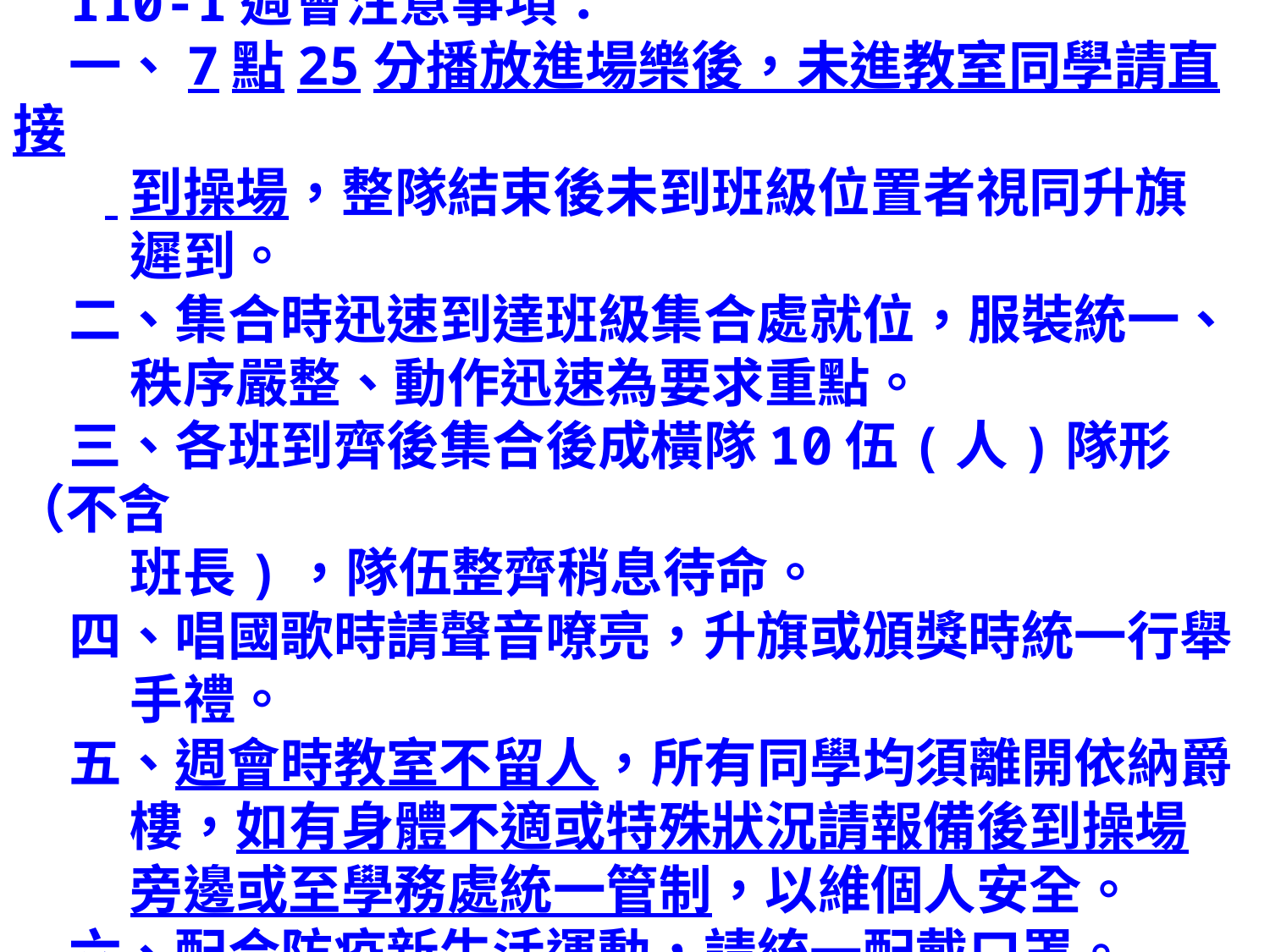

110-1週會注意事項：
一、7點25分播放進場樂後，未進教室同學請直接
    到操場，整隊結束後未到班級位置者視同升旗
    遲到。
二、集合時迅速到達班級集合處就位，服裝統一、
    秩序嚴整、動作迅速為要求重點。
三、各班到齊後集合後成橫隊10伍(人)隊形（不含
    班長)，隊伍整齊稍息待命。
四、唱國歌時請聲音嘹亮，升旗或頒獎時統一行舉
    手禮。
五、週會時教室不留人，所有同學均須離開依納爵
    樓，如有身體不適或特殊狀況請報備後到操場
    旁邊或至學務處統一管制，以維個人安全。
六、配合防疫新生活運動，請統一配戴口罩。